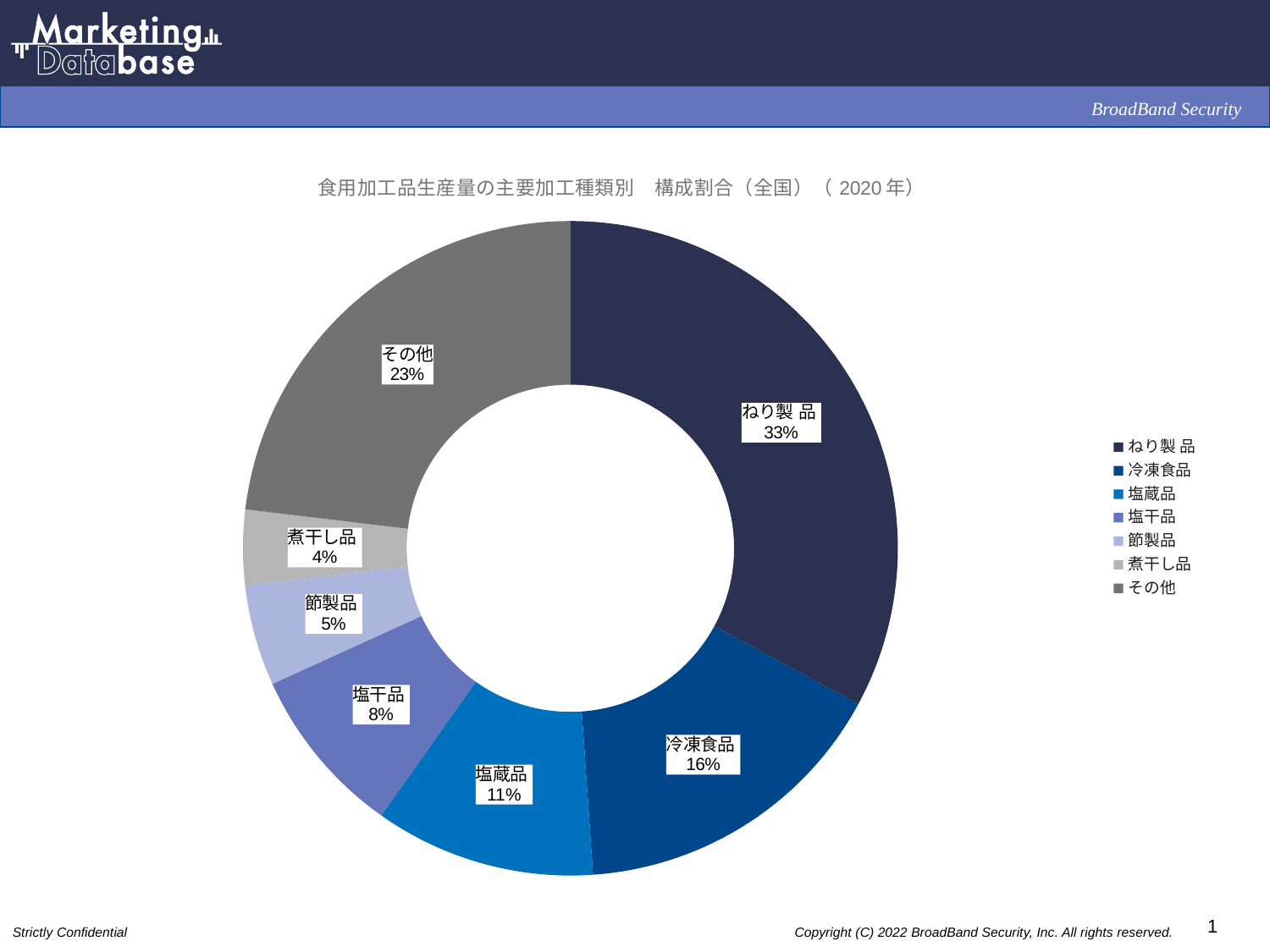

### Chart: 食用加工品生産量の主要加工種類別　構成割合（全国）（2020年）

| Category |  |
|---|---|
| ねり製 品  | 32.9 |
| 冷凍食品  | 16.0 |
| 塩蔵品  | 10.9 |
| 塩干品  | 8.4 |
| 節製品  | 5.0 |
| 煮干し品  | 3.7 |
| その他 | 23.1 |